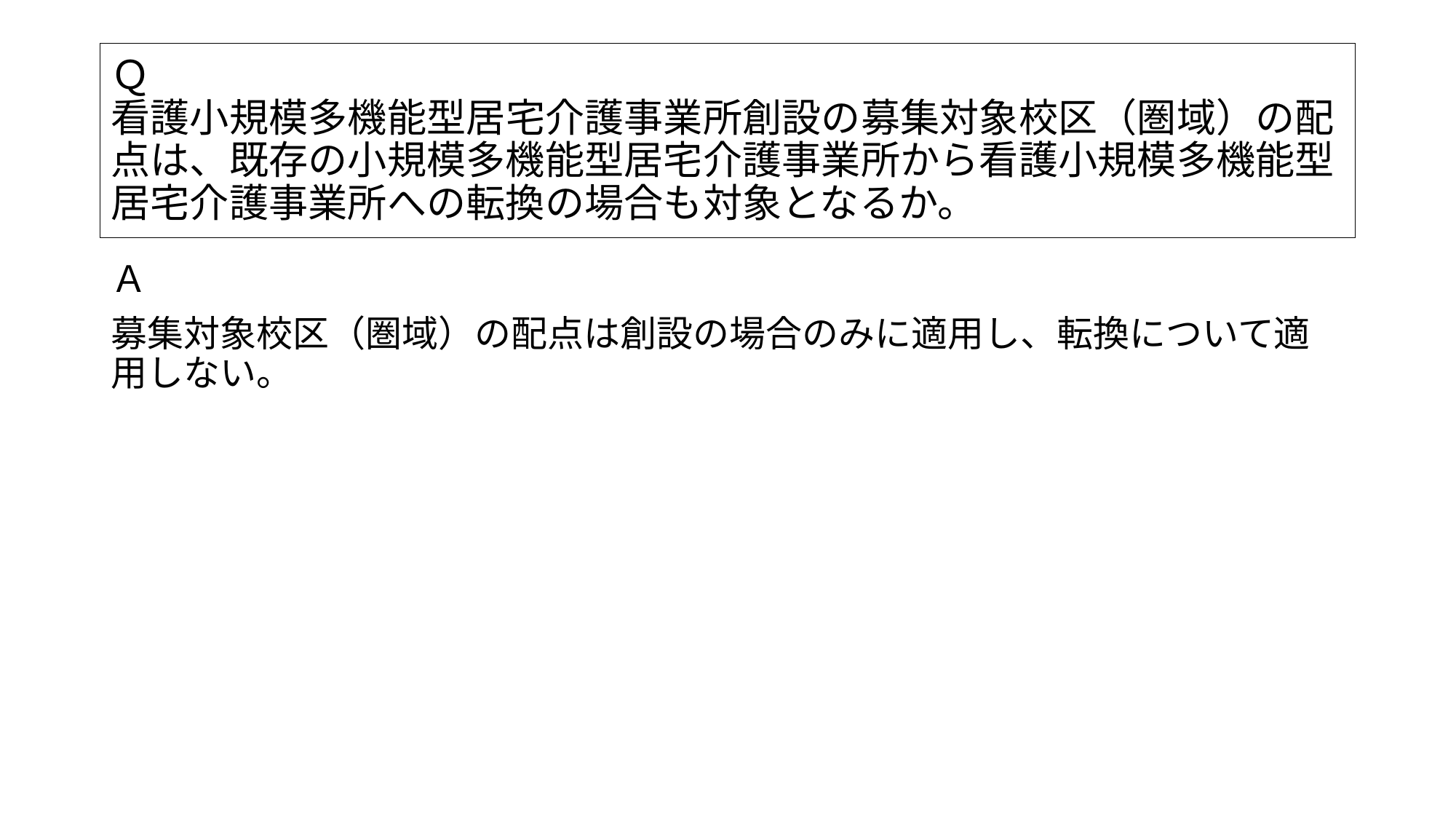

# Ｑ 看護小規模多機能型居宅介護事業所創設の募集対象校区（圏域）の配点は、既存の小規模多機能型居宅介護事業所から看護小規模多機能型居宅介護事業所への転換の場合も対象となるか。
Ａ
募集対象校区（圏域）の配点は創設の場合のみに適用し、転換について適用しない。